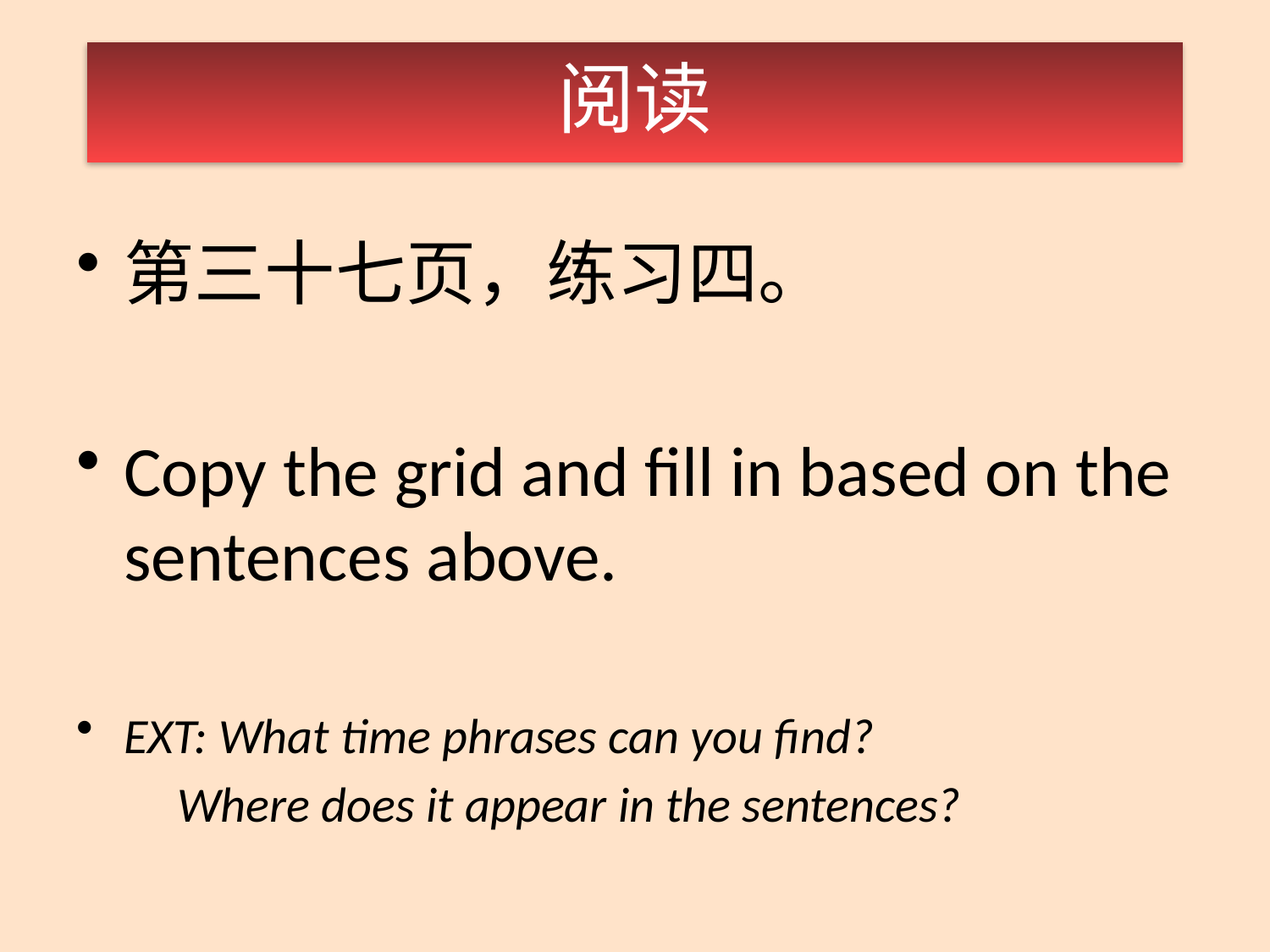

阅读
第三十七页，练习四。

Copy the grid and fill in based on the sentences above.

EXT: What time phrases can you find?
         Where does it appear in the sentences?